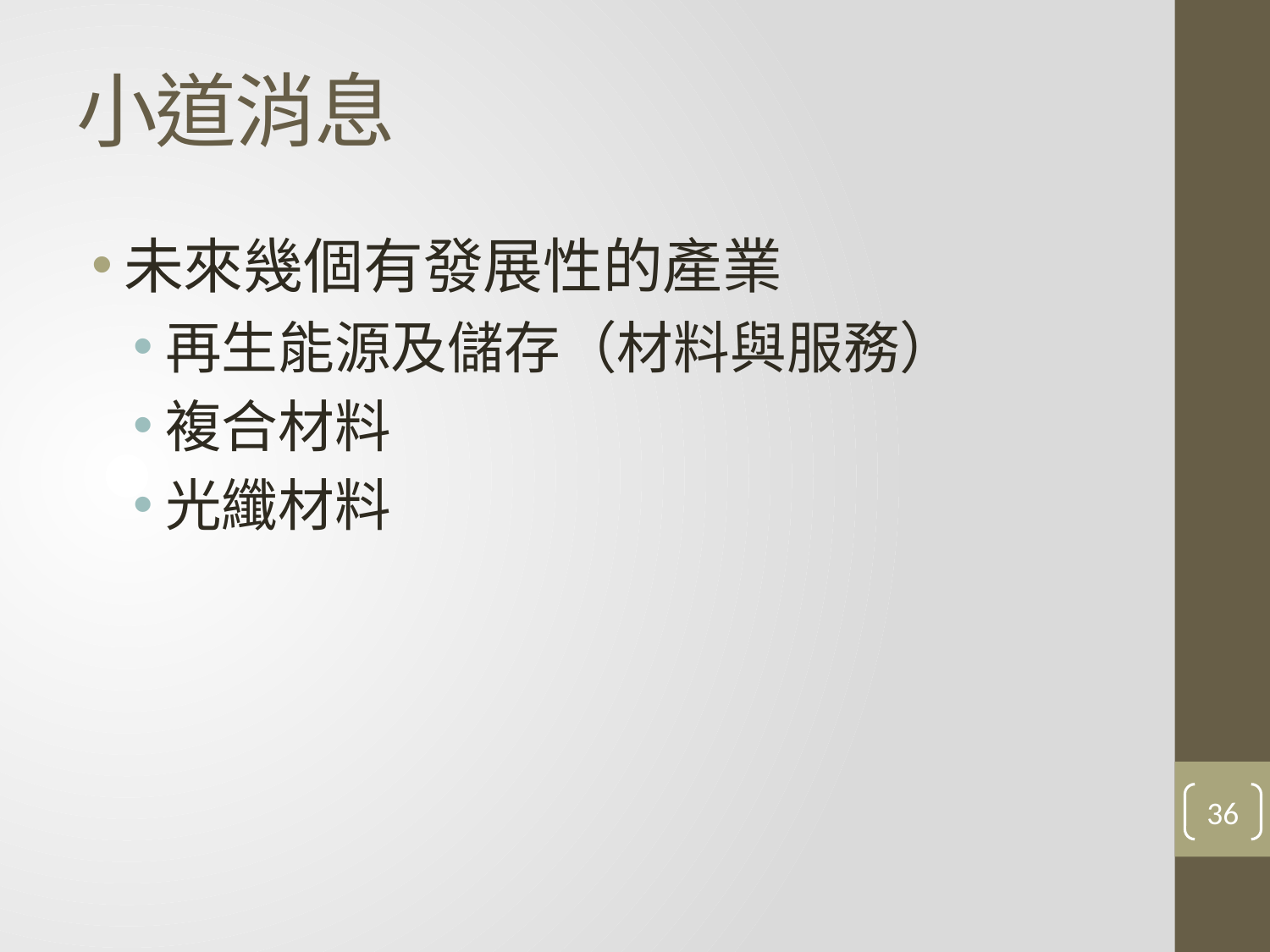

# 小道消息
未來幾個有發展性的產業
再生能源及儲存（材料與服務）
複合材料
光纖材料

36